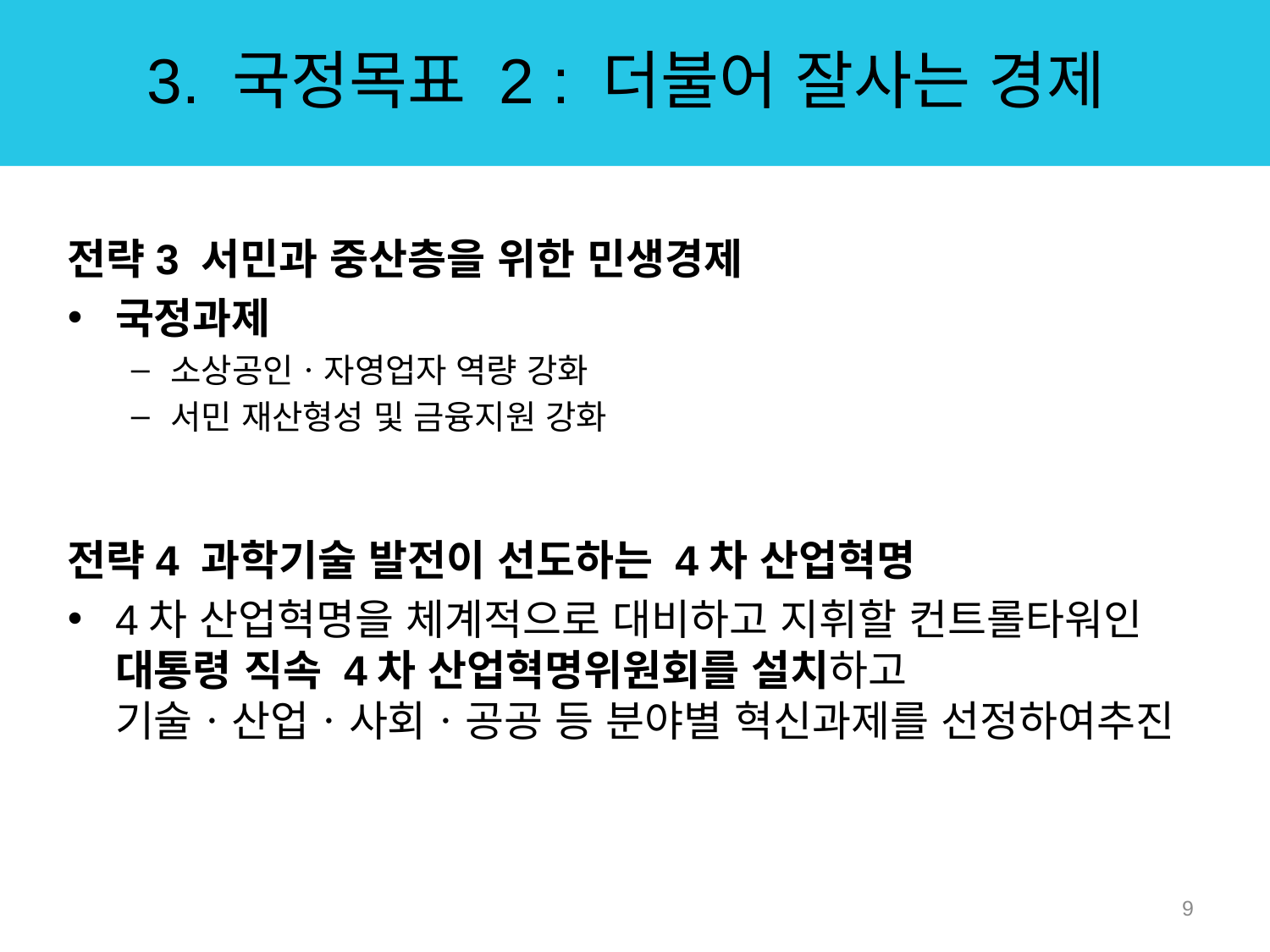

# 3. 국정목표 2 : 더불어 잘사는 경제
전략3 서민과 중산층을 위한 민생경제
국정과제
소상공인ㆍ자영업자 역량 강화
서민 재산형성 및 금융지원 강화

전략4 과학기술 발전이 선도하는 4차 산업혁명
4차 산업혁명을 체계적으로 대비하고 지휘할 컨트롤타워인 대통령 직속 4차 산업혁명위원회를 설치하고 기술ㆍ산업ㆍ사회ㆍ공공 등 분야별 혁신과제를 선정하여추진

9